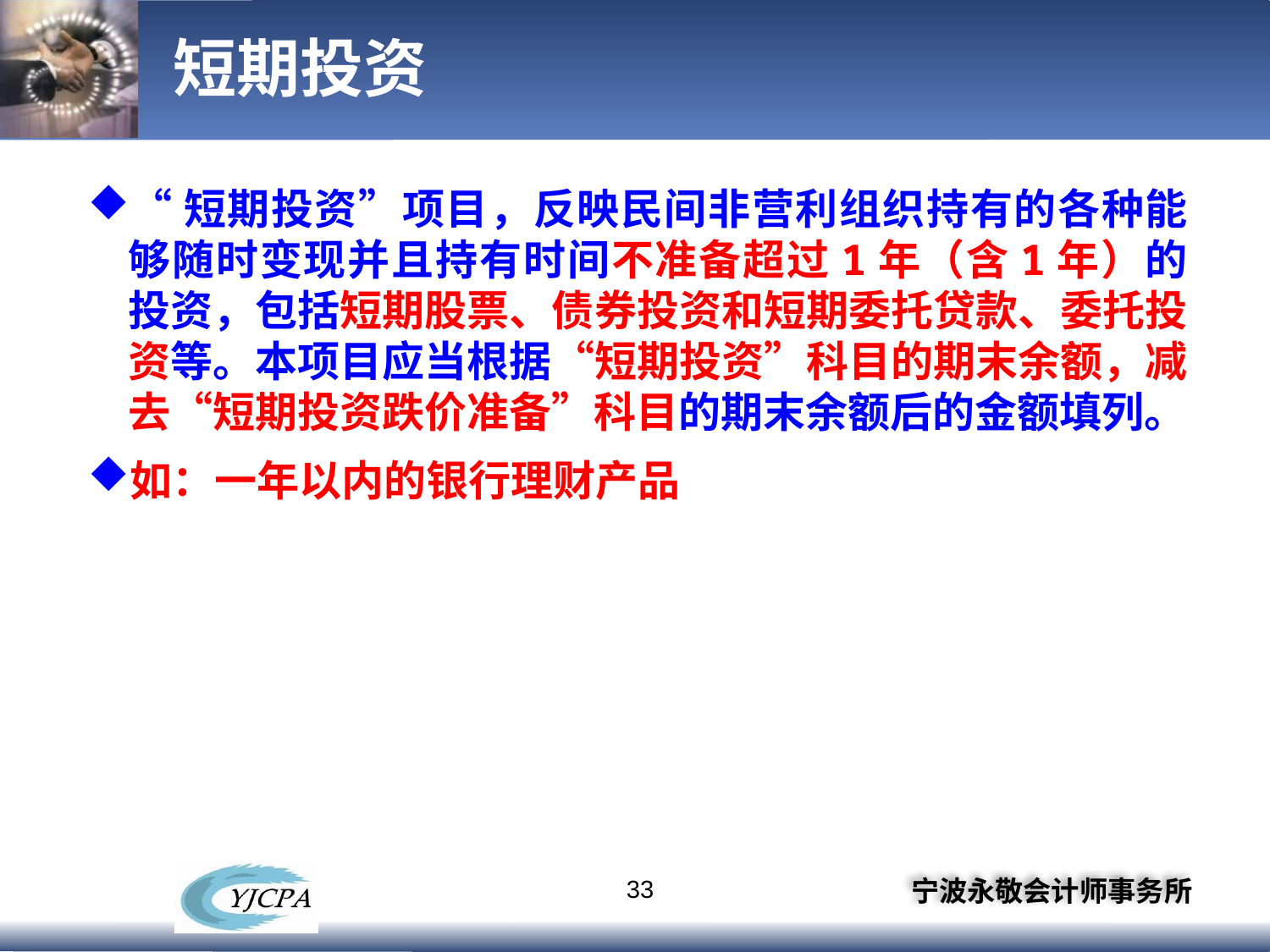

# 短期投资
“短期投资”项目，反映民间非营利组织持有的各种能够随时变现并且持有时间不准备超过1年（含1年）的投资，包括短期股票、债券投资和短期委托贷款、委托投资等。本项目应当根据“短期投资”科目的期末余额，减去“短期投资跌价准备”科目的期末余额后的金额填列。
如：一年以内的银行理财产品